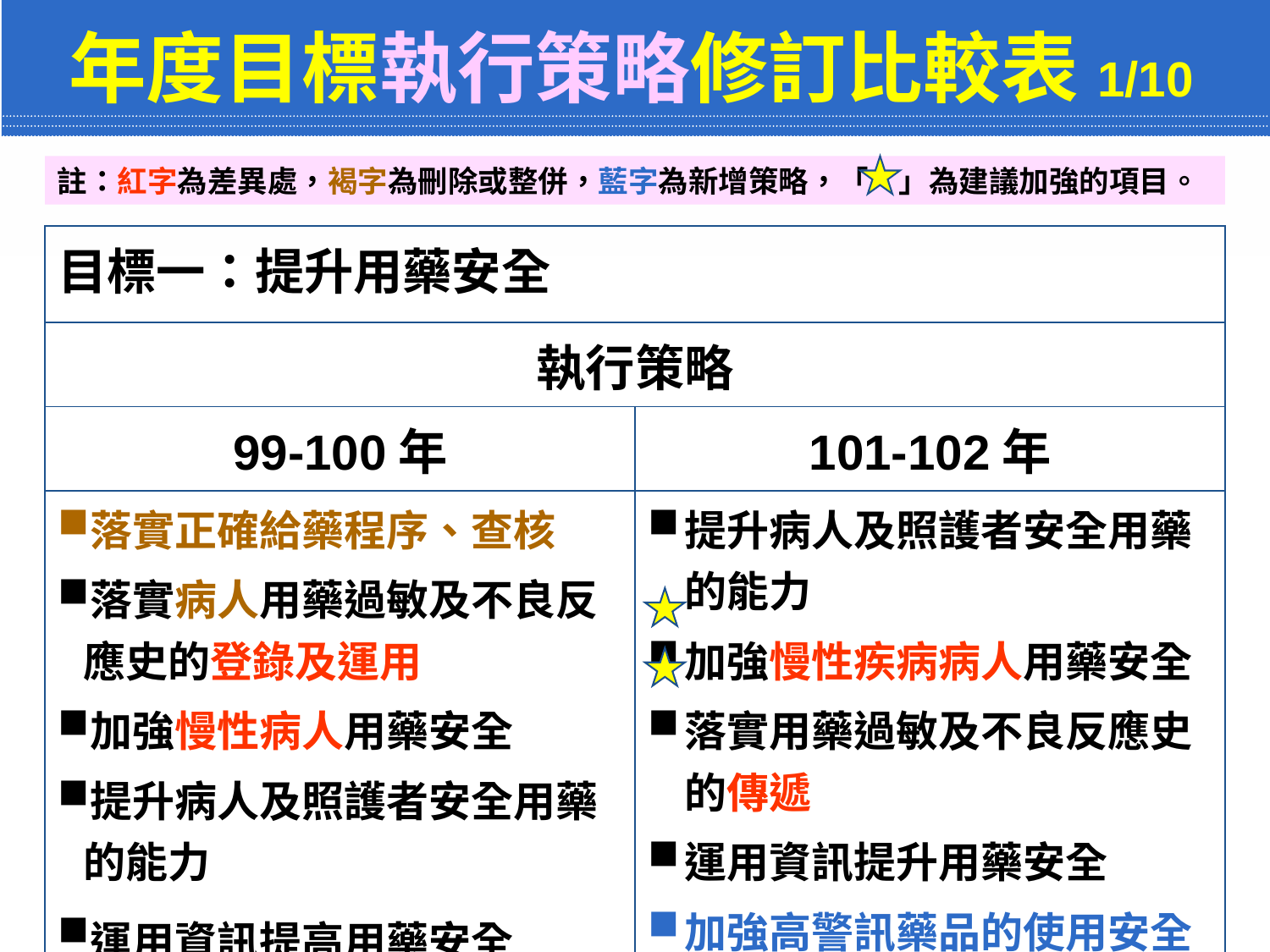

# 年度目標執行策略修訂比較表1/10
註：紅字為差異處，褐字為刪除或整併，藍字為新增策略，「　」為建議加強的項目。

| 目標一：提升用藥安全 |  |
| --- | --- |
| 執行策略 |  |
| 99-100年 | 101-102年 |
| 落實正確給藥程序、查核 落實病人用藥過敏及不良反應史的登錄及運用 加強慢性病人用藥安全 提升病人及照護者安全用藥的能力 運用資訊提高用藥安全 | 提升病人及照護者安全用藥的能力 加強慢性疾病病人用藥安全 落實用藥過敏及不良反應史的傳遞 運用資訊提升用藥安全 加強高警訊藥品的使用安全 |